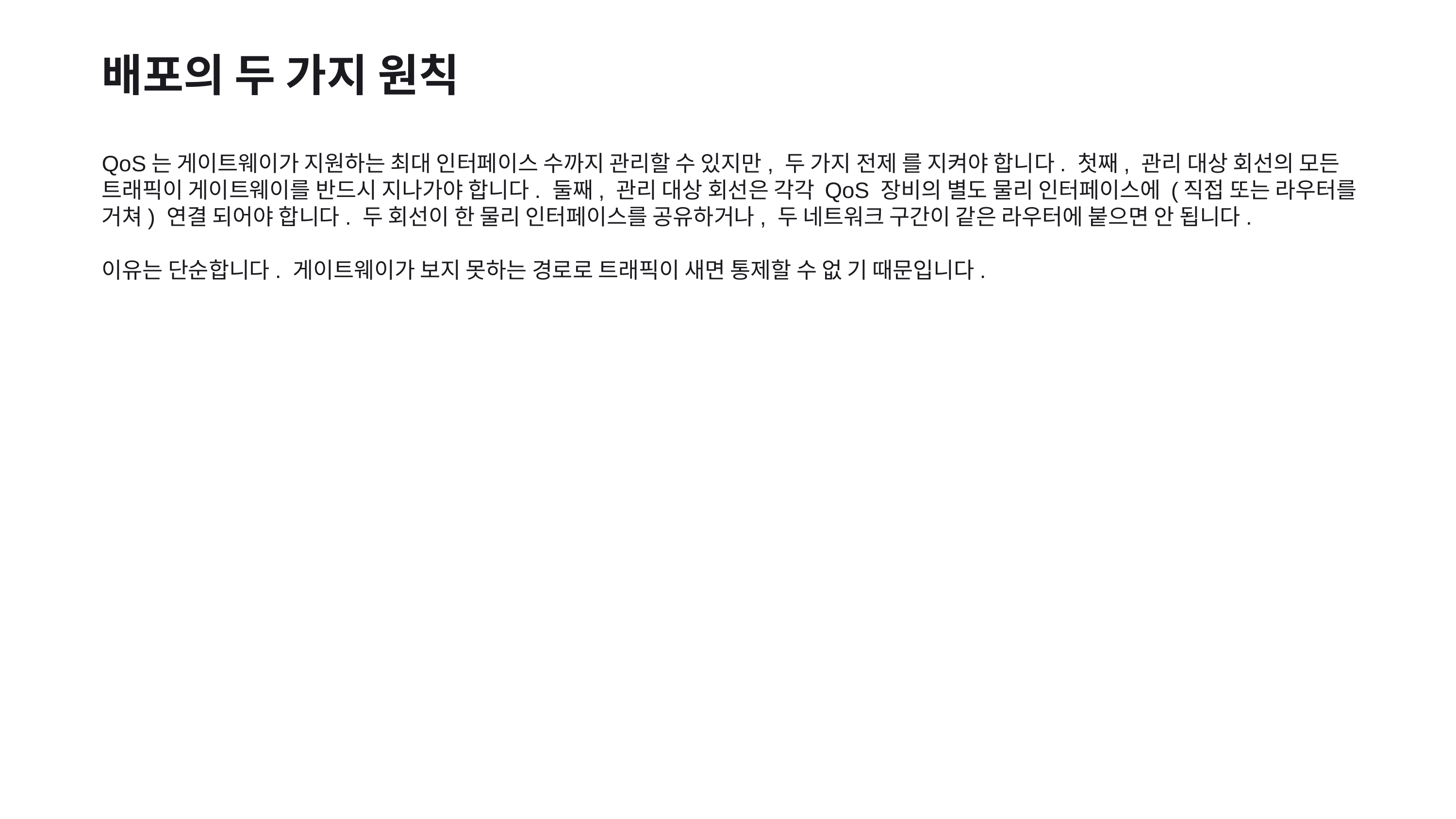

배포의 두 가지 원칙
QoS는 게이트웨이가 지원하는 최대 인터페이스 수까지 관리할 수 있지만, 두 가지 전제 를 지켜야 합니다. 첫째, 관리 대상 회선의 모든 트래픽이 게이트웨이를 반드시 지나가야 합니다. 둘째, 관리 대상 회선은 각각 QoS 장비의 별도 물리 인터페이스에 (직접 또는 라우터를 거쳐) 연결 되어야 합니다. 두 회선이 한 물리 인터페이스를 공유하거나, 두 네트워크 구간이 같은 라우터에 붙으면 안 됩니다.

이유는 단순합니다. 게이트웨이가 보지 못하는 경로로 트래픽이 새면 통제할 수 없 기 때문입니다.